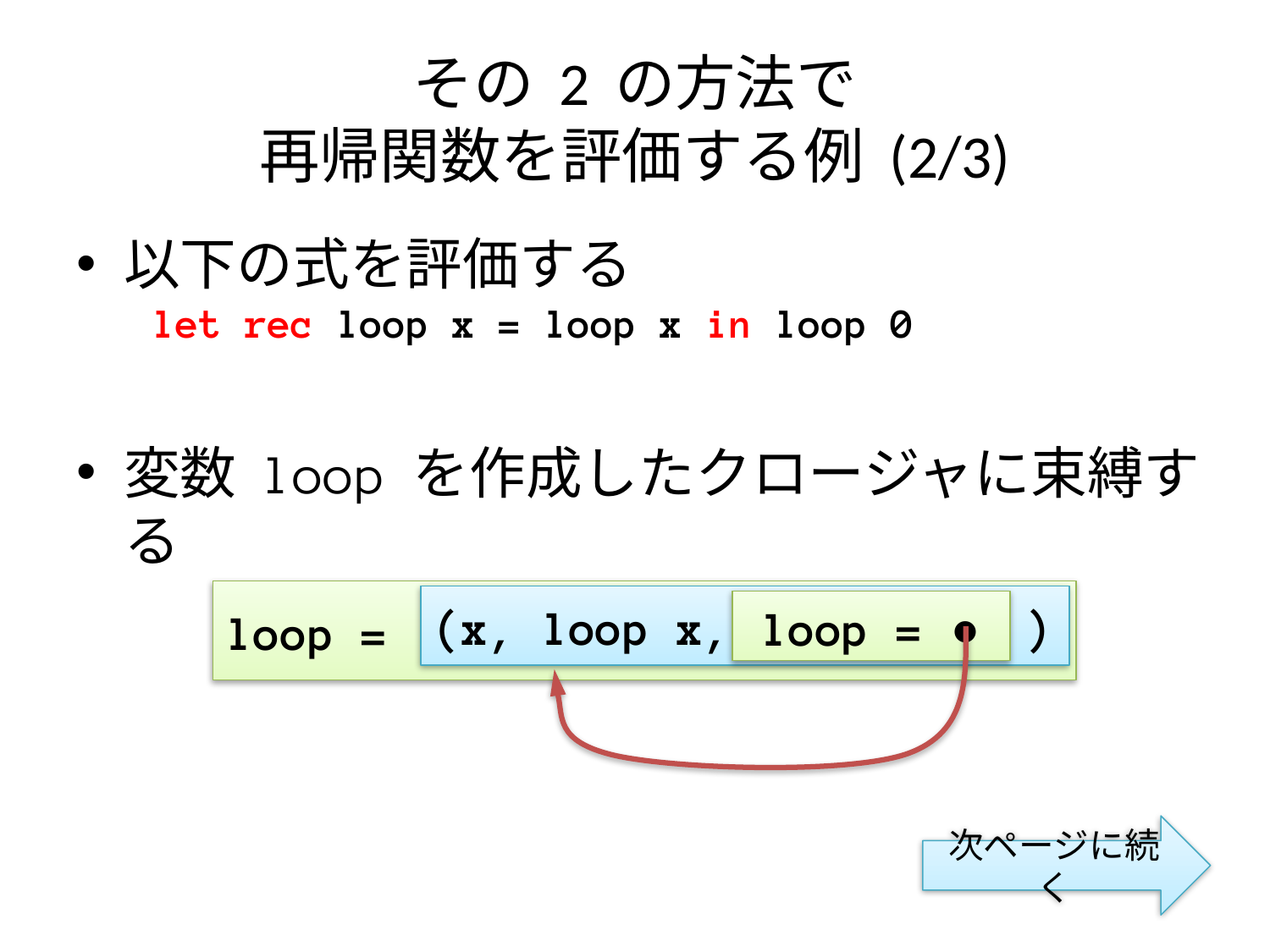

# その 2 の方法で 再帰関数を評価する例 (2/3)
以下の式を評価する
  let rec loop x = loop x in loop 0

変数 loop を作成したクロージャに束縛する
loop =
(x, loop x,           )
loop = ●

次ページに続く